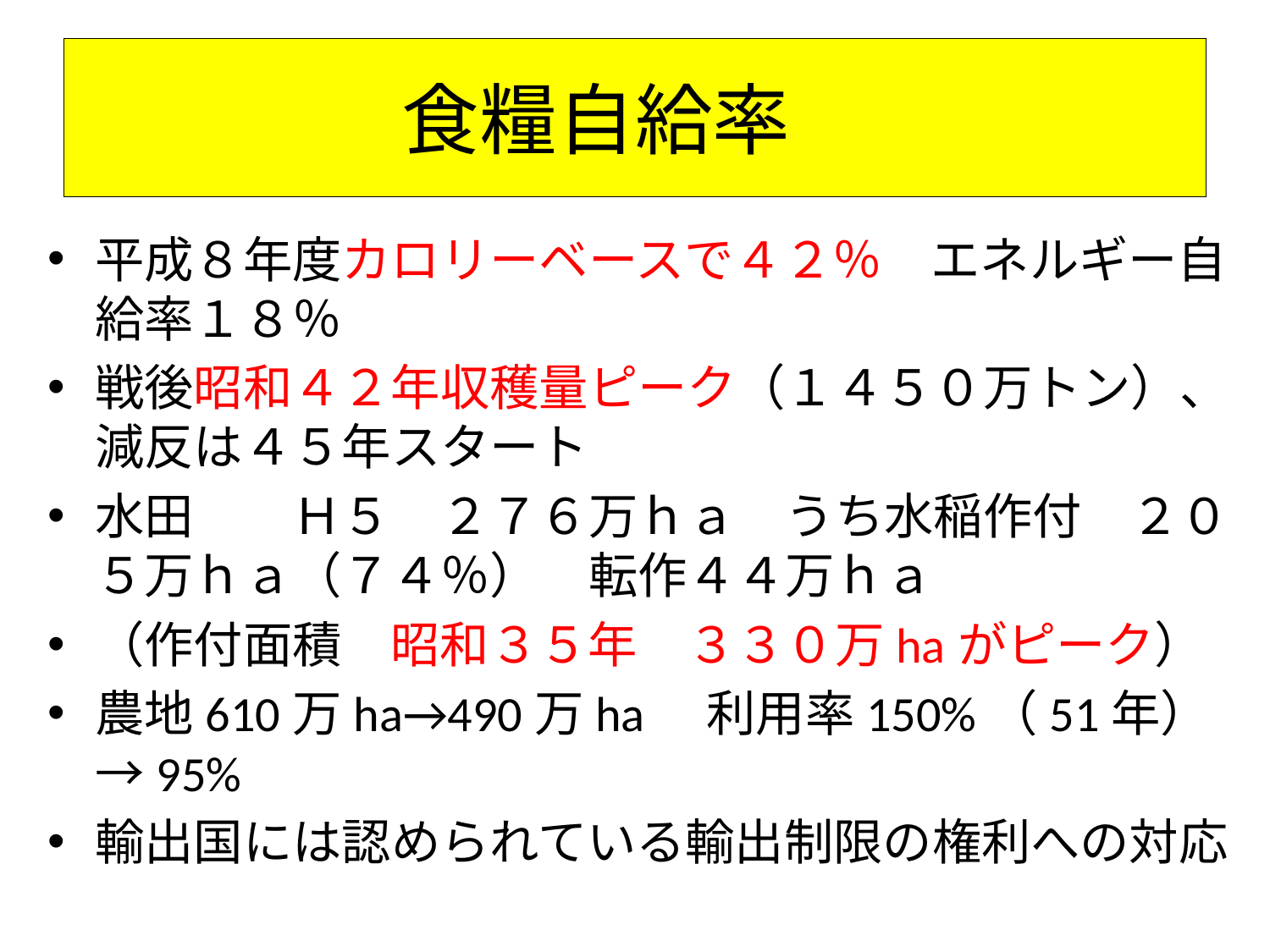

# 食糧自給率
平成８年度カロリーベースで４２％　エネルギー自給率１８％
戦後昭和４２年収穫量ピーク（１４５０万トン）、減反は４５年スタート
水田　　Ｈ５　２７６万ｈａ　うち水稲作付　２０５万ｈａ（７４％）　転作４４万ｈａ
（作付面積　昭和３５年　３３０万haがピーク）
農地610万ha→490万ha　利用率150%（51年）→95%
輸出国には認められている輸出制限の権利への対応